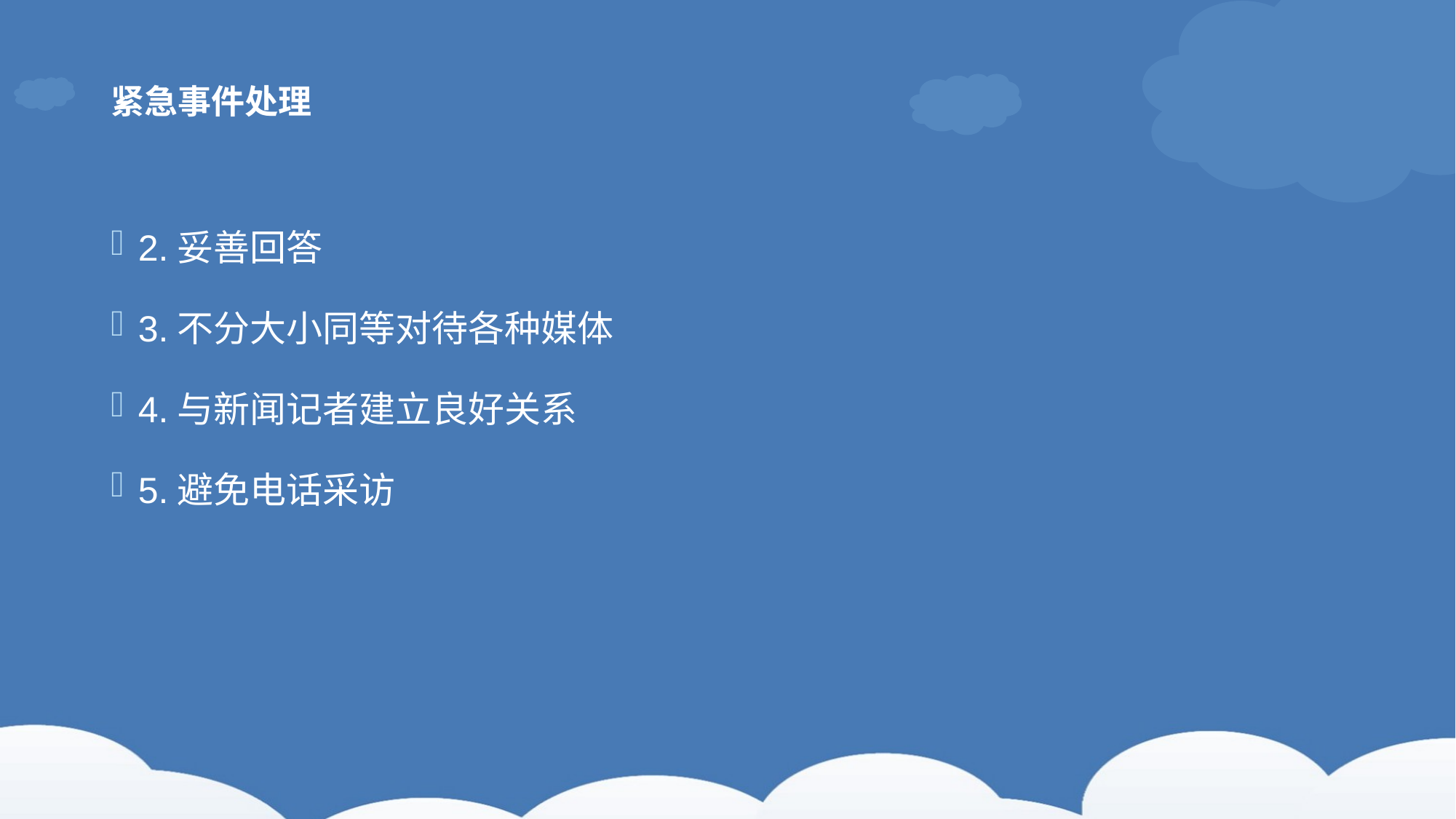

# 紧急事件处理
2.妥善回答
3.不分大小同等对待各种媒体
4.与新闻记者建立良好关系
5.避免电话采访